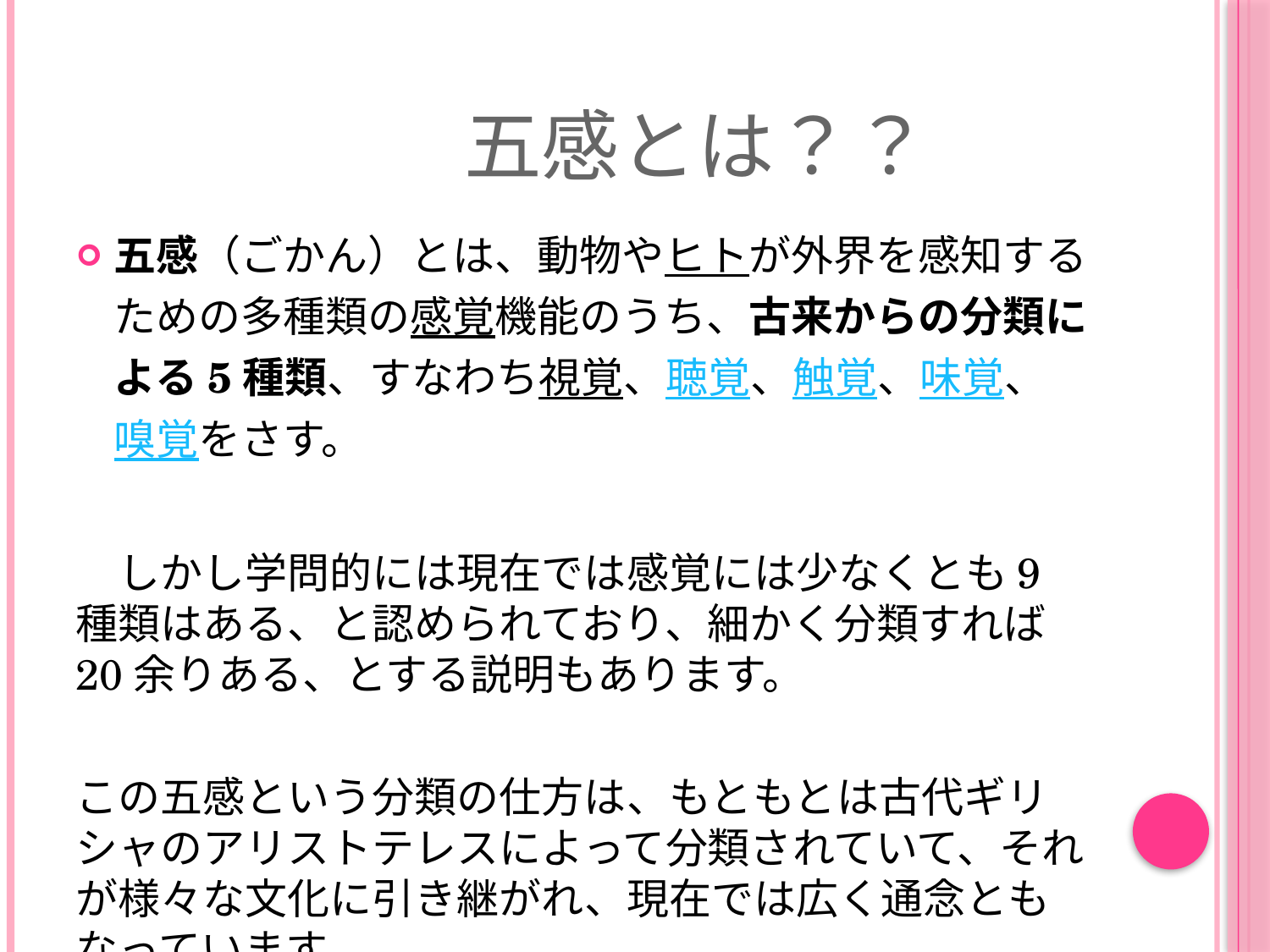

# 五感とは？？
五感（ごかん）とは、動物やヒトが外界を感知するための多種類の感覚機能のうち、古来からの分類による5種類、すなわち視覚、聴覚、触覚、味覚、嗅覚をさす。

　しかし学問的には現在では感覚には少なくとも9種類はある、と認められており、細かく分類すれば20余りある、とする説明もあります。

この五感という分類の仕方は、もともとは古代ギリシャのアリストテレスによって分類されていて、それが様々な文化に引き継がれ、現在では広く通念ともなっています。